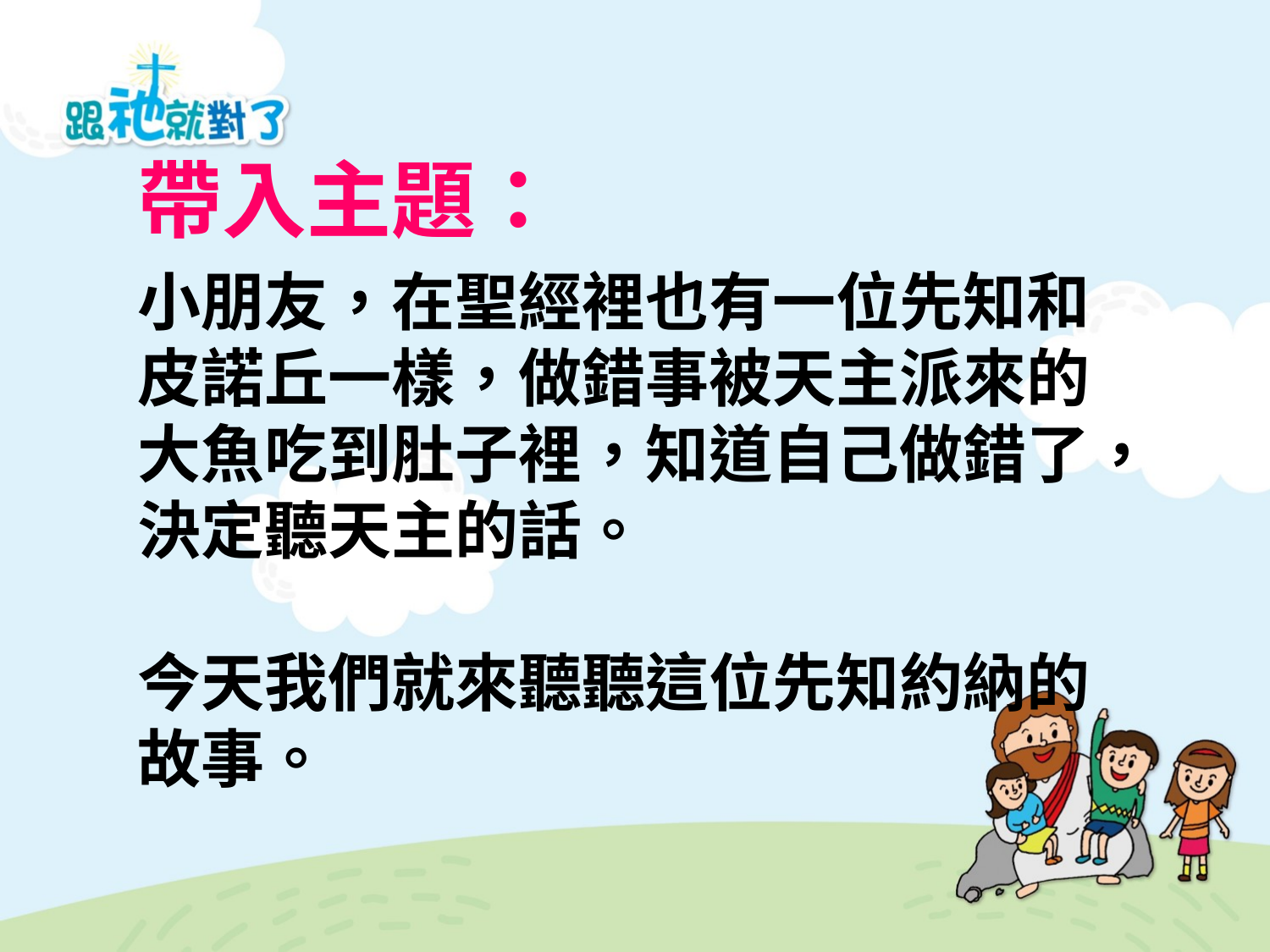

帶入主題：
小朋友，在聖經裡也有一位先知和皮諾丘一樣，做錯事被天主派來的大魚吃到肚子裡，知道自己做錯了，決定聽天主的話。

今天我們就來聽聽這位先知約納的故事。